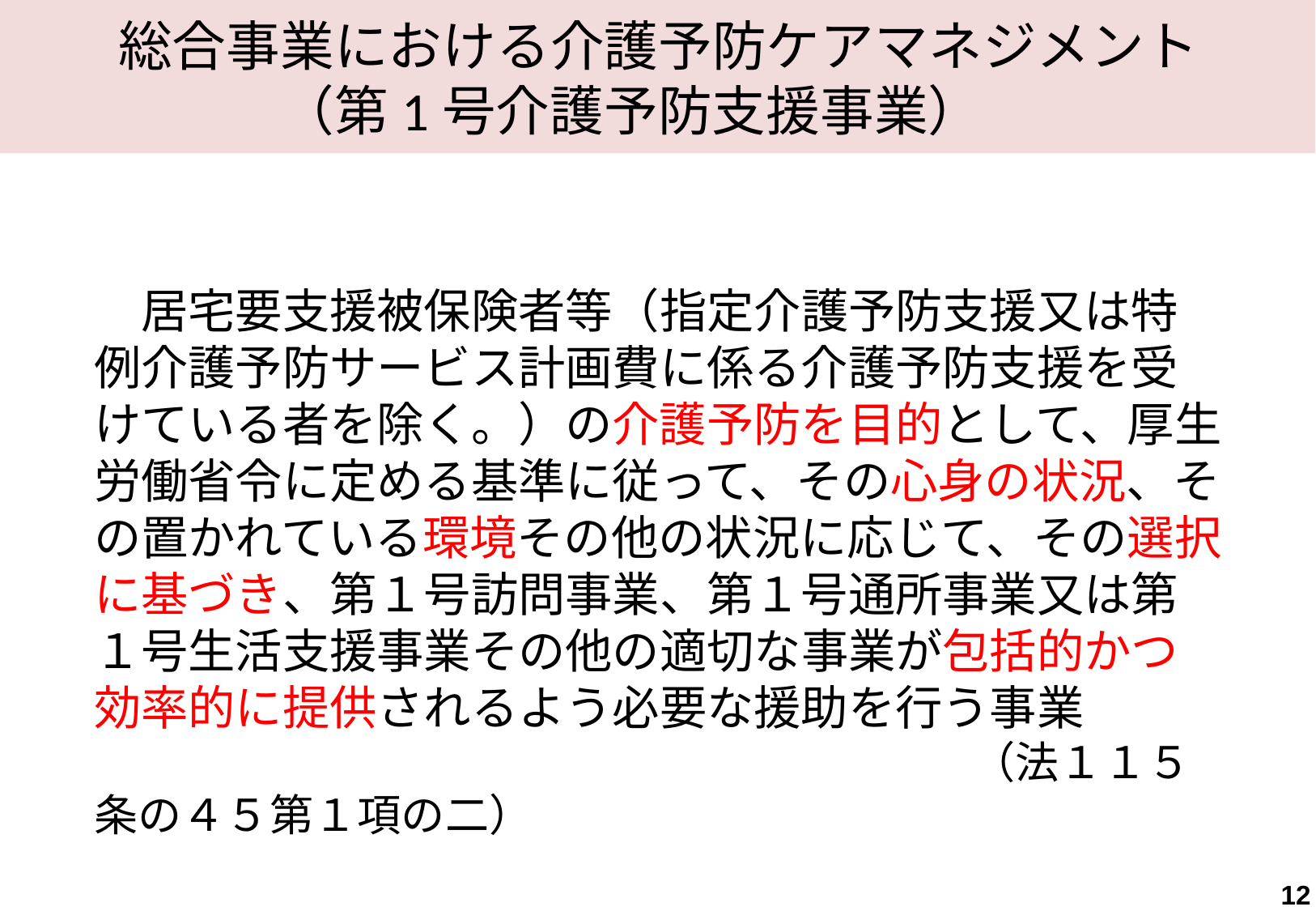

# 総合事業における介護予防ケアマネジメント （第1号介護予防支援事業）
　居宅要支援被保険者等（指定介護予防支援又は特例介護予防サービス計画費に係る介護予防支援を受けている者を除く。）の介護予防を目的として、厚生労働省令に定める基準に従って、その心身の状況、その置かれている環境その他の状況に応じて、その選択に基づき、第１号訪問事業、第１号通所事業又は第１号生活支援事業その他の適切な事業が包括的かつ効率的に提供されるよう必要な援助を行う事業
　　　　　　　　　　　　　　　　　　　　（法１１５条の４５第１項の二）
12